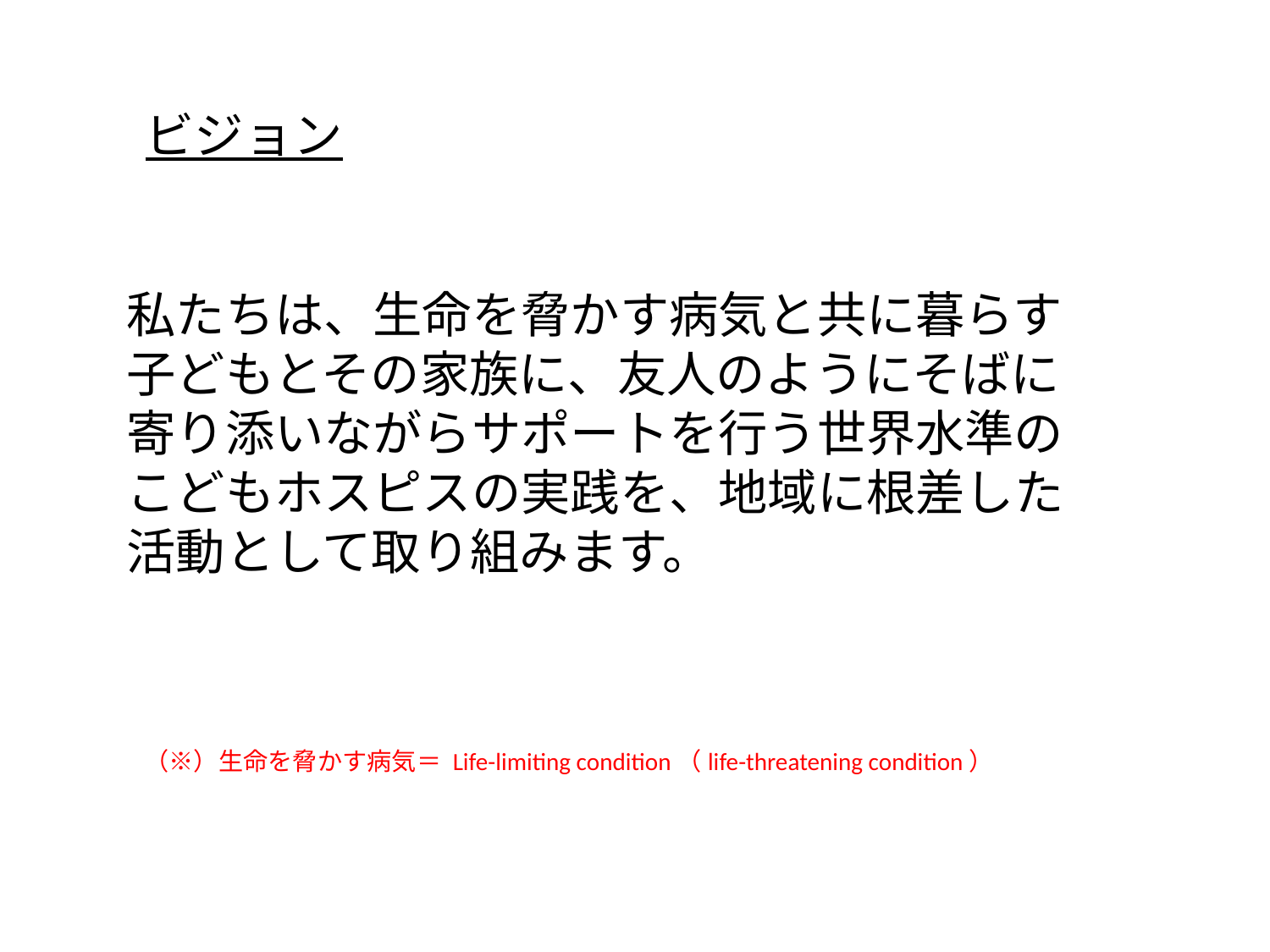

ビジョン
私たちは、生命を脅かす病気と共に暮らす
子どもとその家族に、友人のようにそばに
寄り添いながらサポートを行う世界水準の
こどもホスピスの実践を、地域に根差した
活動として取り組みます。
（※）生命を脅かす病気＝ Life-limiting condition（life-threatening condition）